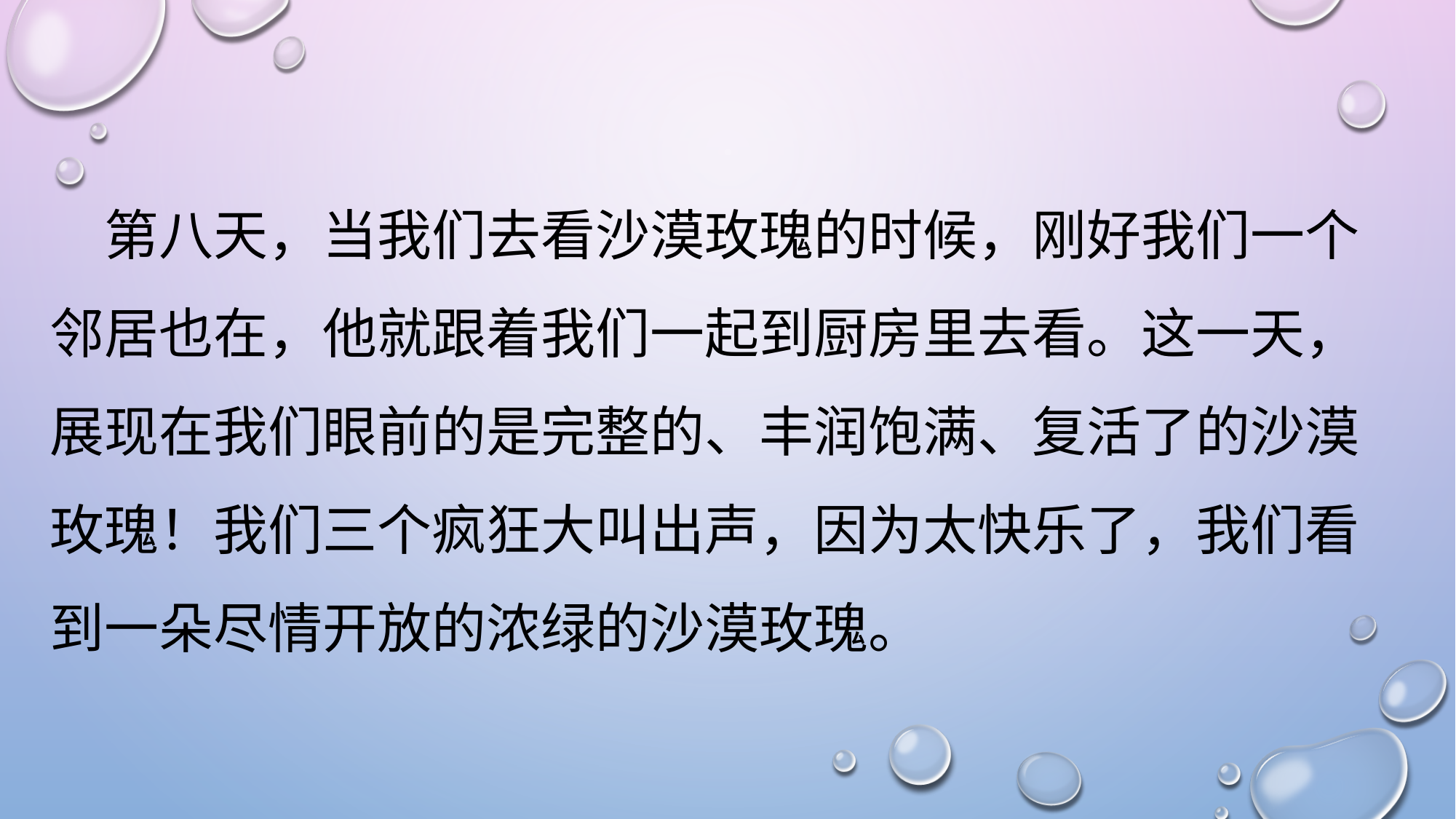

第八天，当我们去看沙漠玫瑰的时候，刚好我们一个邻居也在，他就跟着我们一起到厨房里去看。这一天，展现在我们眼前的是完整的、丰润饱满、复活了的沙漠玫瑰！我们三个疯狂大叫出声，因为太快乐了，我们看到一朵尽情开放的浓绿的沙漠玫瑰。